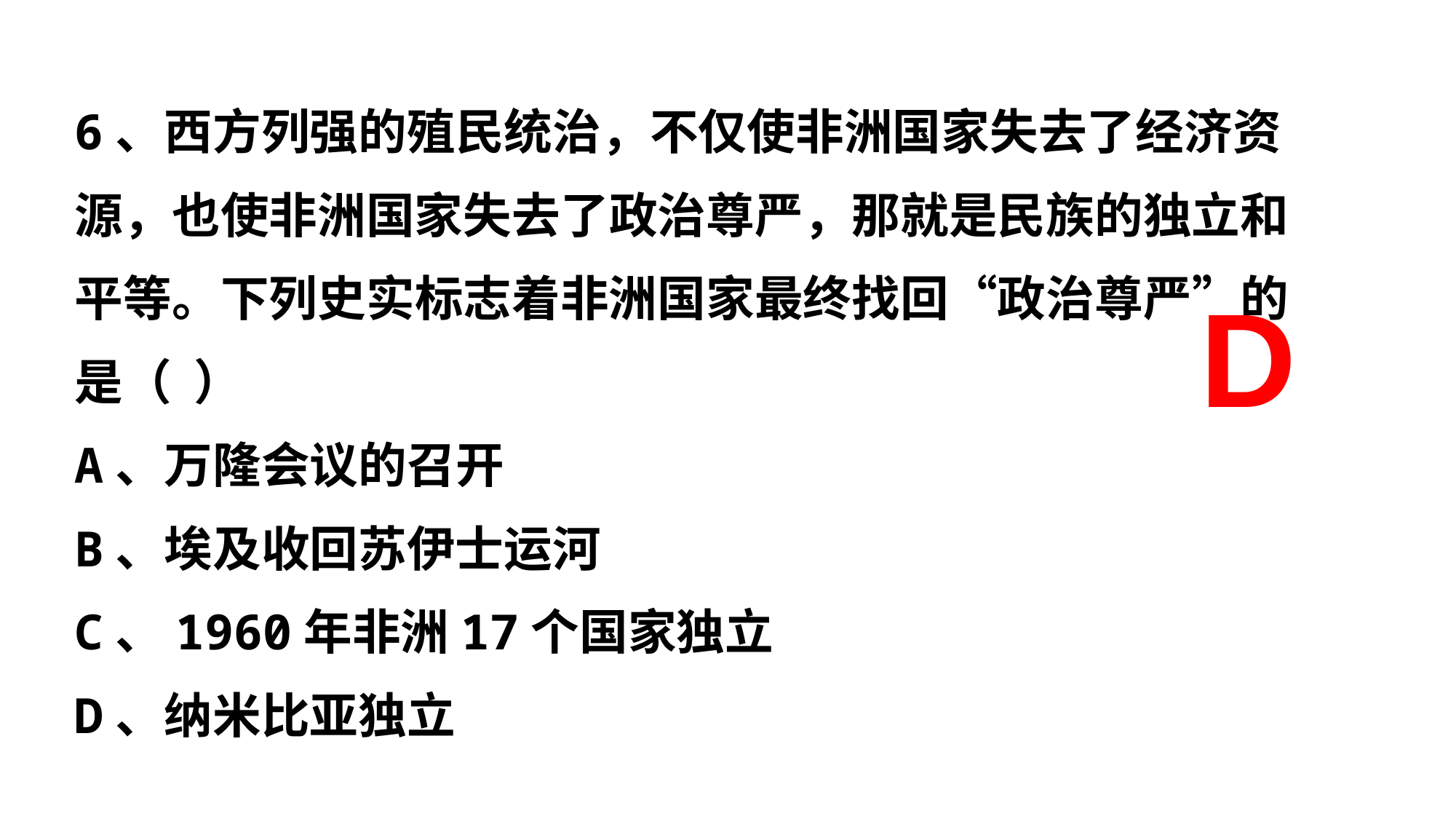

6、西方列强的殖民统治，不仅使非洲国家失去了经济资源，也使非洲国家失去了政治尊严，那就是民族的独立和平等。下列史实标志着非洲国家最终找回“政治尊严”的是（  ）
A、万隆会议的召开
B、埃及收回苏伊士运河
C、1960年非洲17个国家独立
D、纳米比亚独立
D